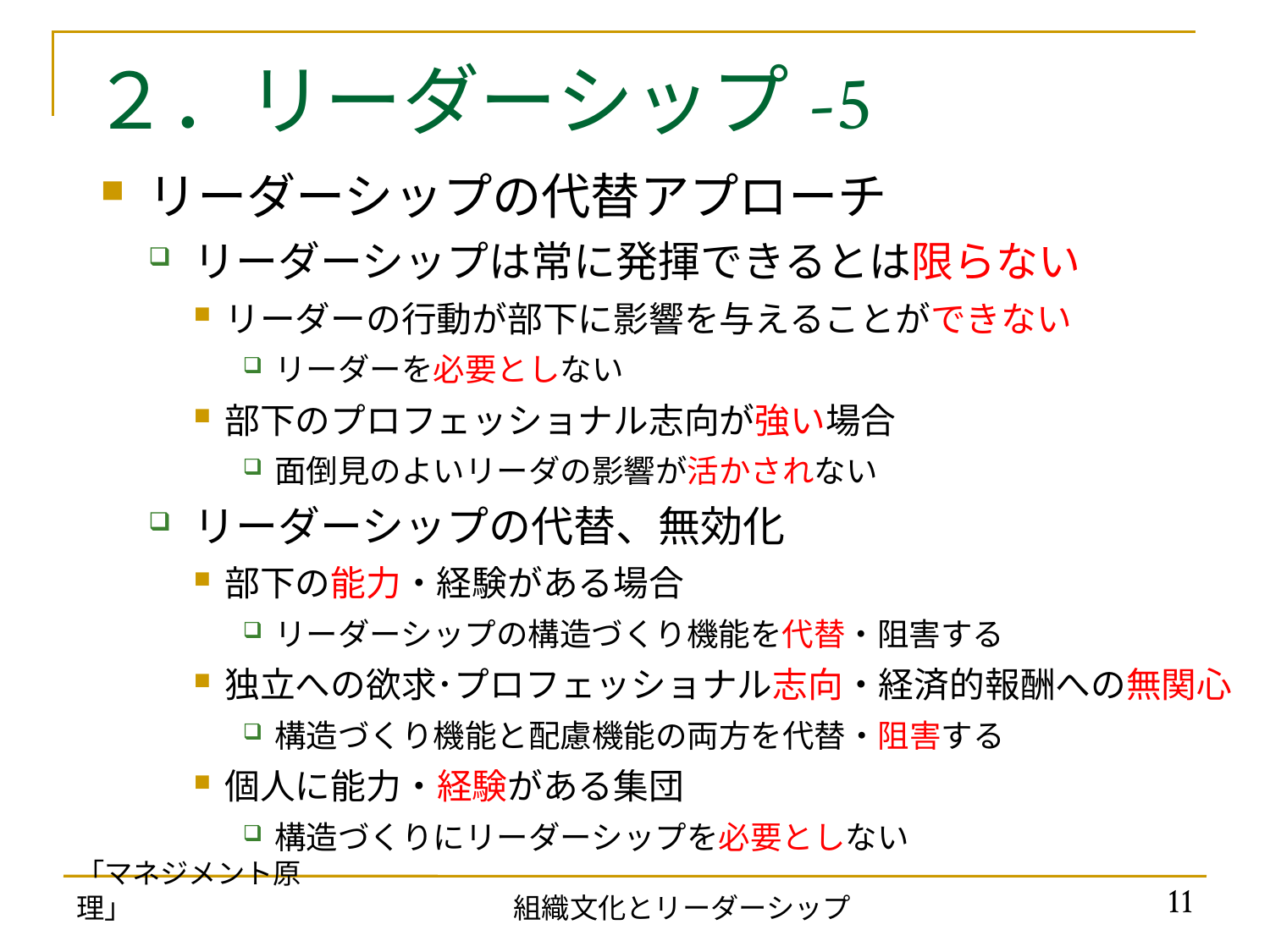

# ２．リーダーシップ-5
リーダーシップの代替アプローチ
リーダーシップは常に発揮できるとは限らない
リーダーの行動が部下に影響を与えることができない
リーダーを必要としない
部下のプロフェッショナル志向が強い場合
面倒見のよいリーダの影響が活かされない
リーダーシップの代替、無効化
部下の能力・経験がある場合
リーダーシップの構造づくり機能を代替・阻害する
独立への欲求･プロフェッショナル志向・経済的報酬への無関心
構造づくり機能と配慮機能の両方を代替・阻害する
個人に能力・経験がある集団
構造づくりにリーダーシップを必要としない
「マネジメント原理」
11
組織文化とリーダーシップ